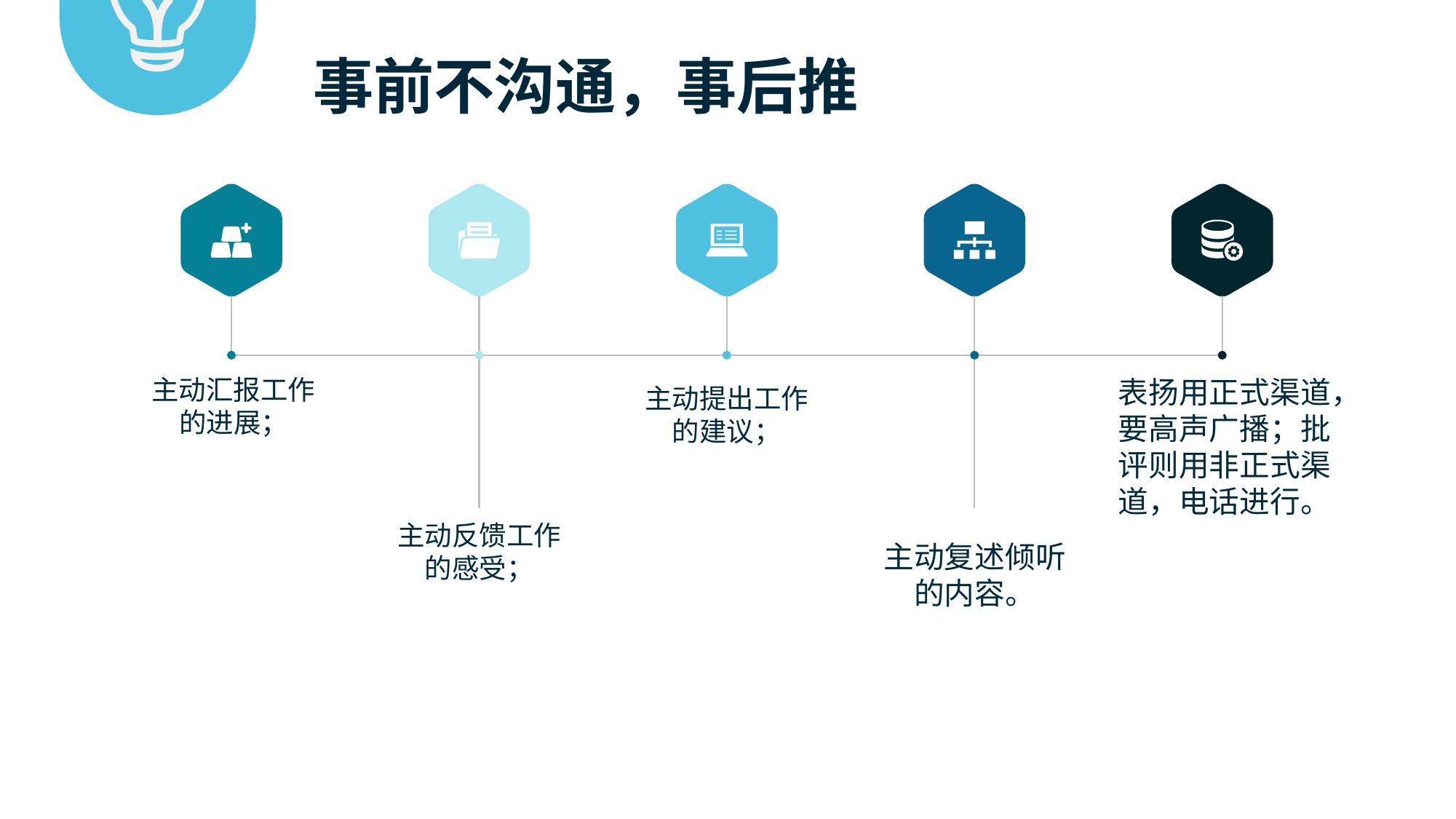

事前不沟通，事后推

主动汇报工作
的进展；
表扬用正式渠道，要高声广播；批评则用非正式渠道，电话进行。
主动提出工作
的建议；
主动反馈工作
的感受；
主动复述倾听
的内容。